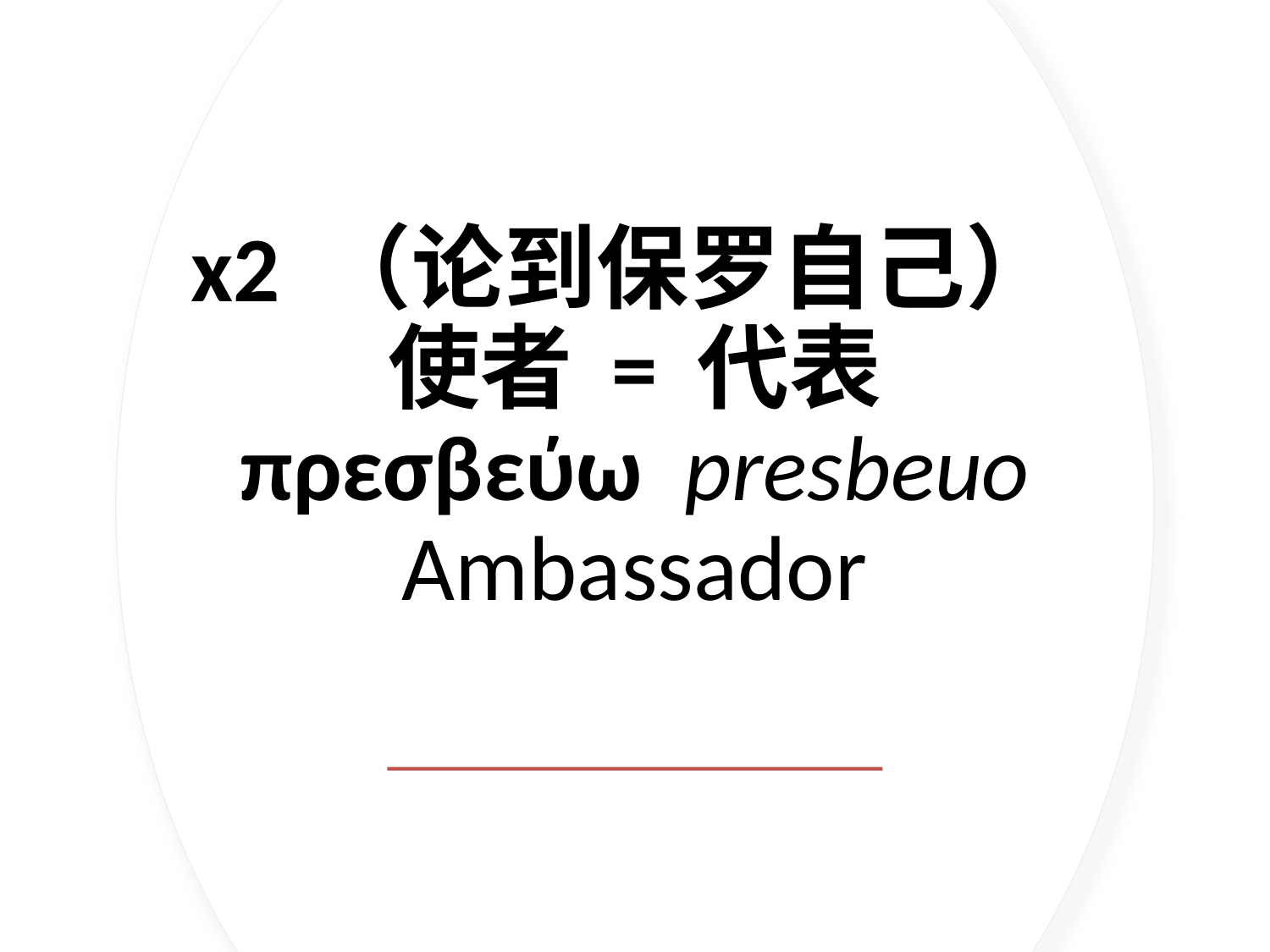

# x2 （论到保罗自己） 使者 = 代表 πρεσβεύω  presbeuo Ambassador